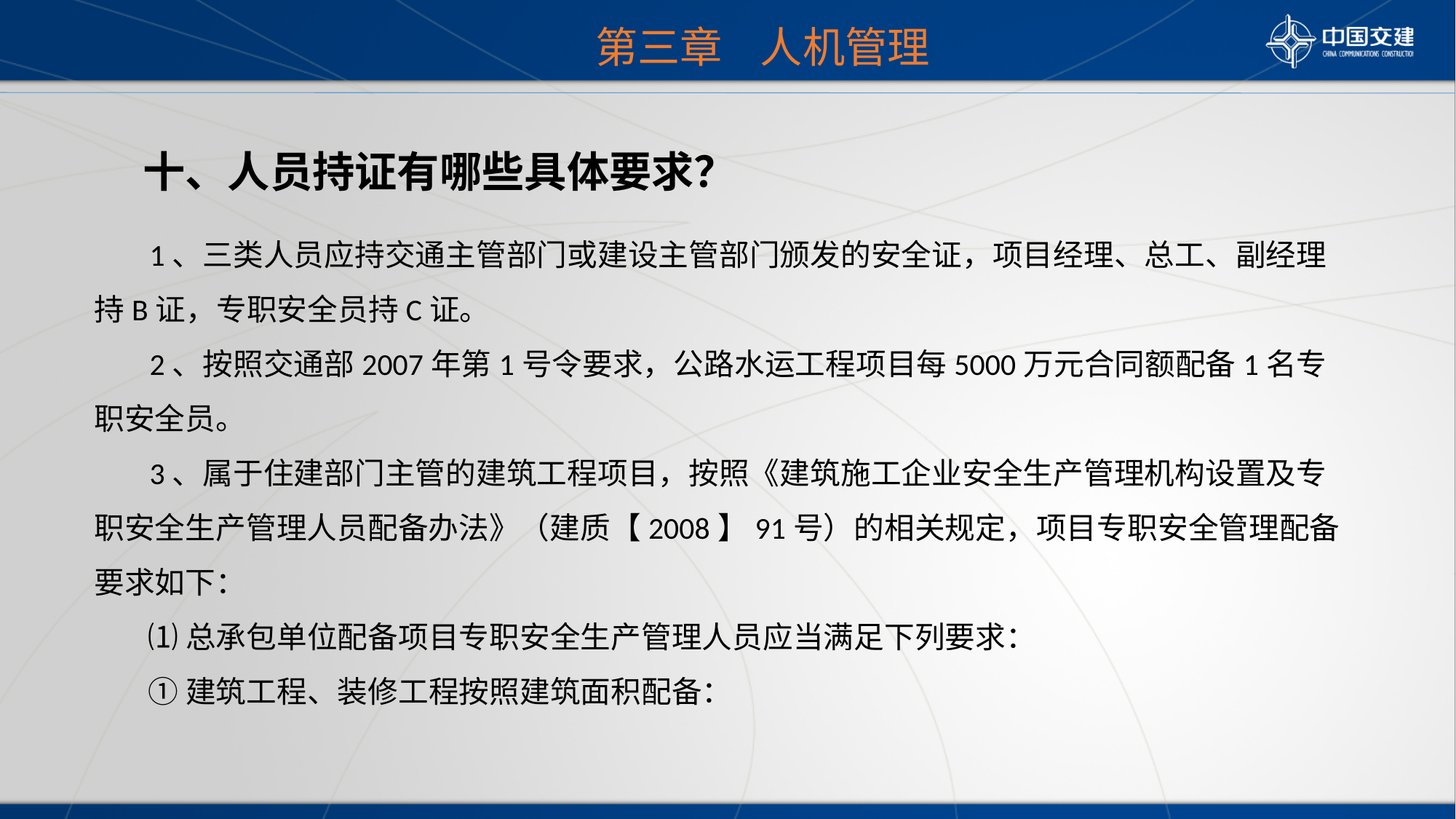

第三章    人机管理
    十、人员持证有哪些具体要求？
        1、三类人员应持交通主管部门或建设主管部门颁发的安全证，项目经理、总工、副经理持B证，专职安全员持C证。
        2、按照交通部2007年第1号令要求，公路水运工程项目每5000万元合同额配备1名专职安全员。
        3、属于住建部门主管的建筑工程项目，按照《建筑施工企业安全生产管理机构设置及专职安全生产管理人员配备办法》（建质【2008】91号）的相关规定，项目专职安全管理配备要求如下：
        ⑴总承包单位配备项目专职安全生产管理人员应当满足下列要求：
        ①建筑工程、装修工程按照建筑面积配备：